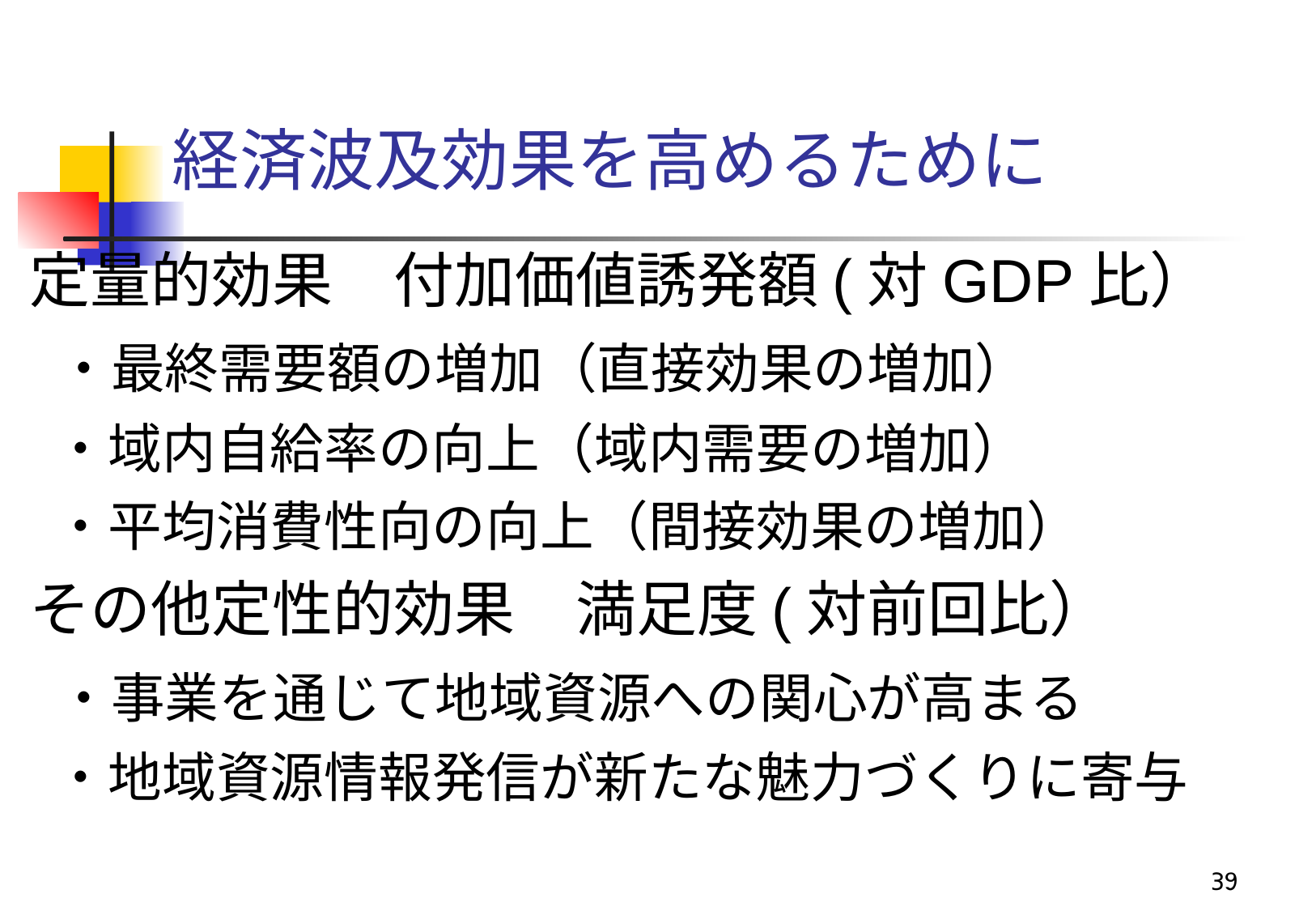

経済波及効果を高めるために
定量的効果　付加価値誘発額(対GDP比）
 ・最終需要額の増加（直接効果の増加）
 ・域内自給率の向上（域内需要の増加）
 ・平均消費性向の向上（間接効果の増加）
その他定性的効果　満足度(対前回比）
 ・事業を通じて地域資源への関心が高まる
 ・地域資源情報発信が新たな魅力づくりに寄与

39